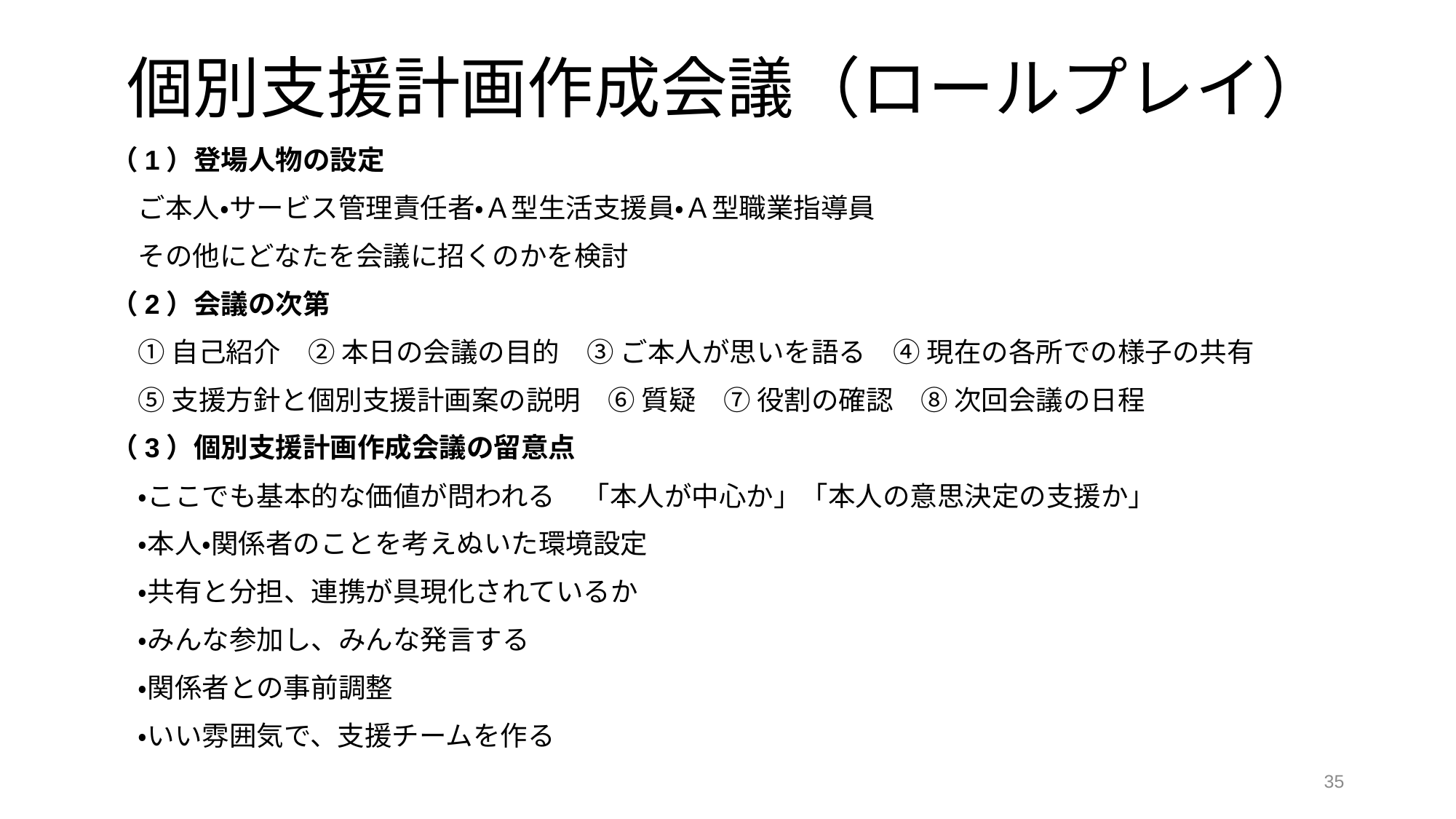

# 個別支援計画作成会議（ロールプレイ）
（1）登場人物の設定
　ご本人・サービス管理責任者・Ａ型生活支援員・Ａ型職業指導員
　その他にどなたを会議に招くのかを検討
（2）会議の次第
　① 自己紹介　② 本日の会議の目的　③ ご本人が思いを語る　④ 現在の各所での様子の共有
　⑤ 支援方針と個別支援計画案の説明　⑥ 質疑　⑦ 役割の確認　⑧ 次回会議の日程
（3）個別支援計画作成会議の留意点
　・ここでも基本的な価値が問われる　「本人が中心か」「本人の意思決定の支援か」
　・本人・関係者のことを考えぬいた環境設定
　・共有と分担、連携が具現化されているか
　・みんな参加し、みんな発言する
　・関係者との事前調整
　・いい雰囲気で、支援チームを作る

35